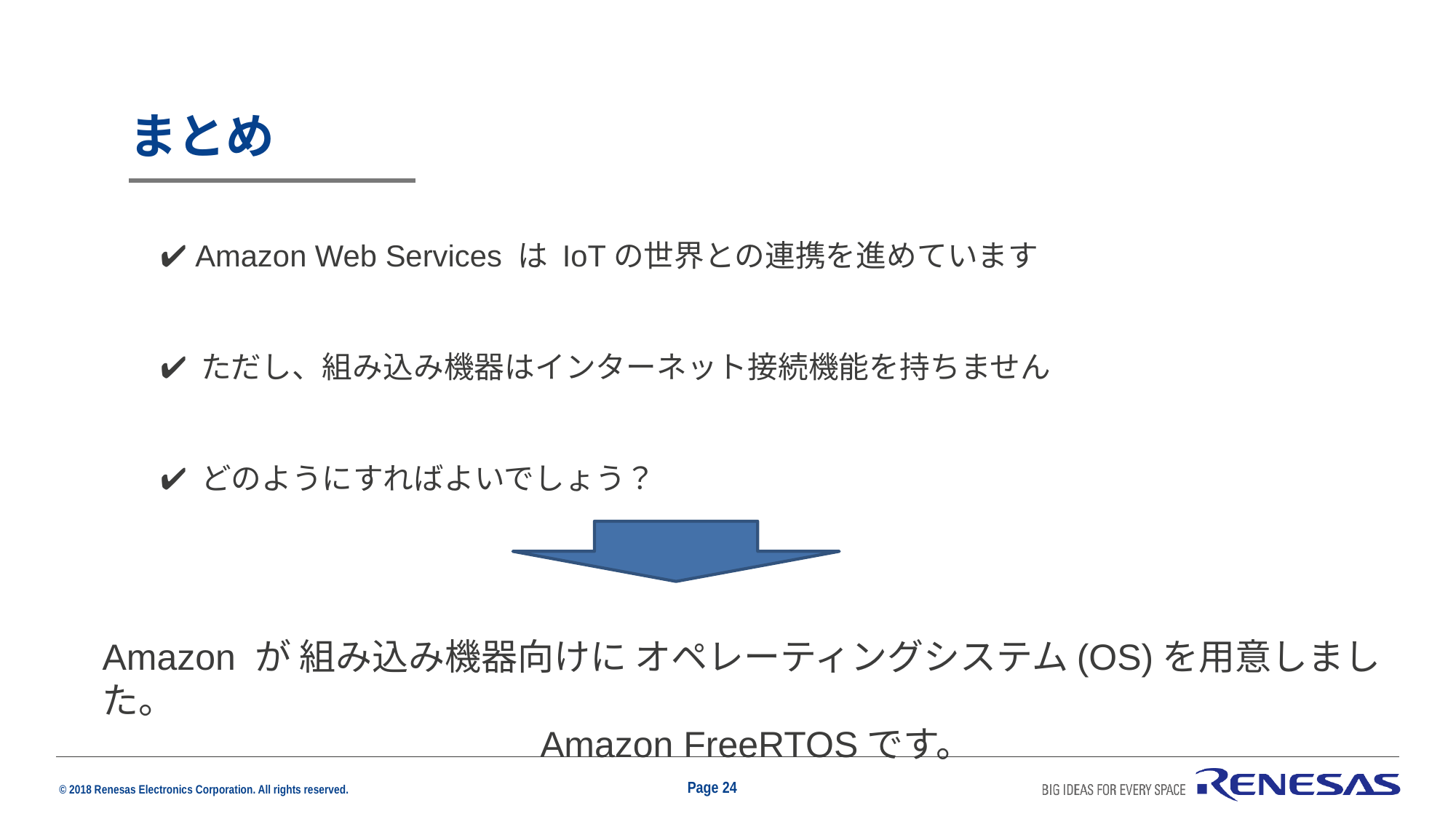

# まとめ
✔ Amazon Web Services は IoTの世界との連携を進めています

✔ ただし、組み込み機器はインターネット接続機能を持ちません

✔ どのようにすればよいでしょう？

Amazon が 組み込み機器向けに オペレーティングシステム(OS)を用意しました。
Amazon FreeRTOSです。
Page 24